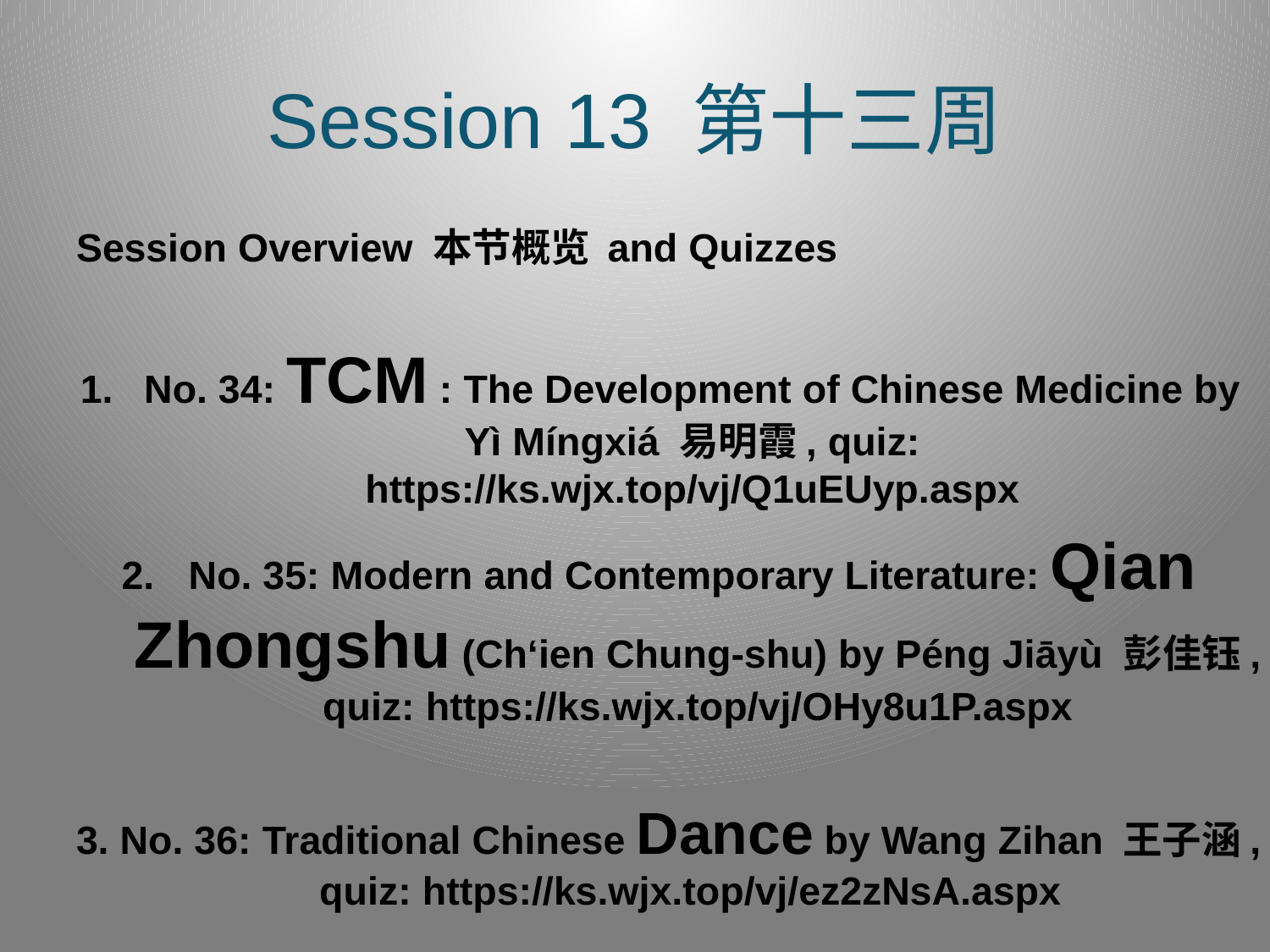

# Session 13 第十三周
Session Overview 本节概览 and Quizzes

No. 34: TCM : The Development of Chinese Medicine by Yì Míngxiá 易明霞, quiz: https://ks.wjx.top/vj/Q1uEUyp.aspx
No. 35: Modern and Contemporary Literature: Qian Zhongshu (Ch‘ien Chung-shu) by Péng Jiāyù 彭佳钰, quiz: https://ks.wjx.top/vj/OHy8u1P.aspx

3. No. 36: Traditional Chinese Dance by Wang Zihan 王子涵, quiz: https://ks.wjx.top/vj/ez2zNsA.aspx